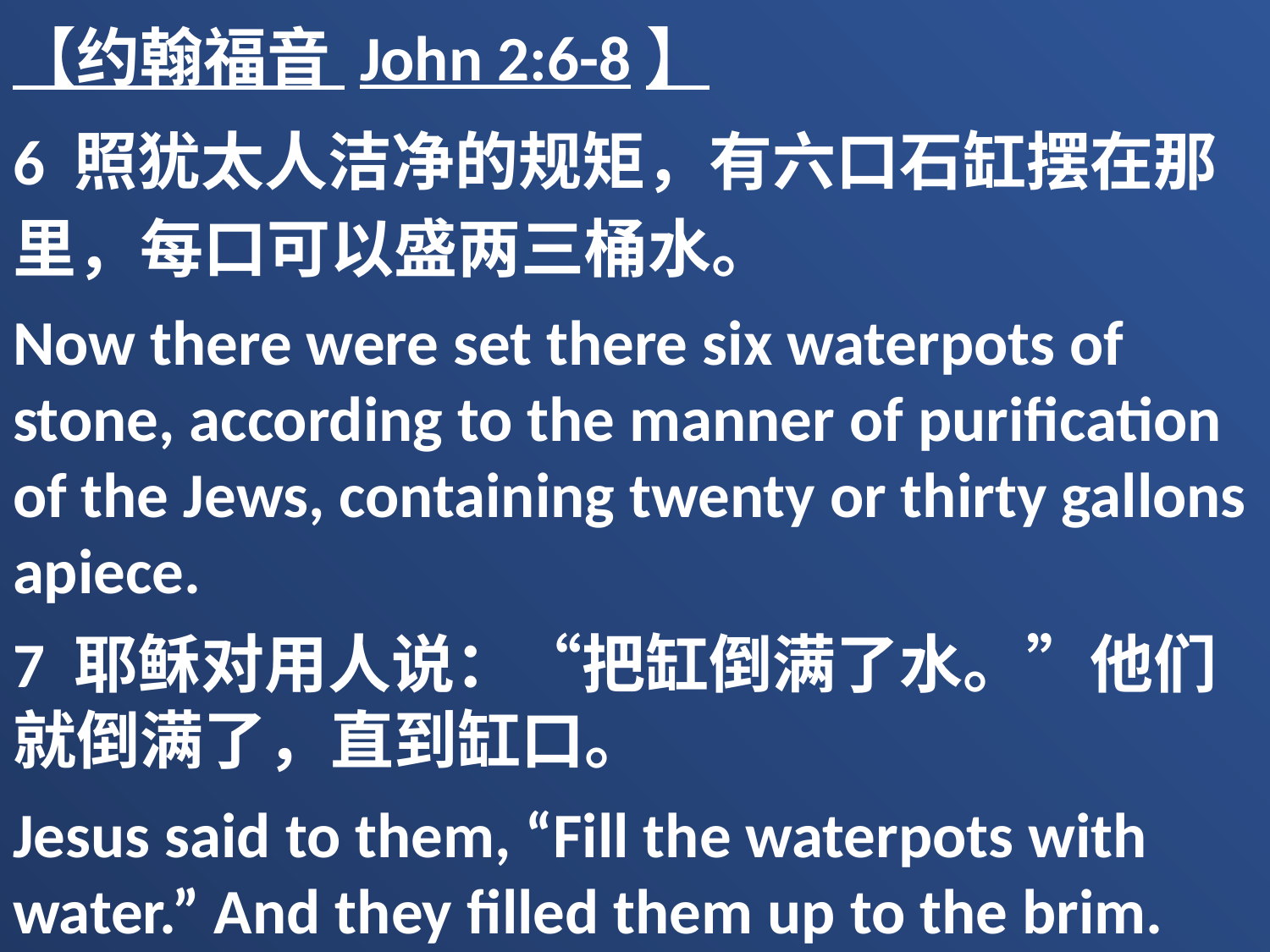

【约翰福音 John 2:6-8】
6 照犹太人洁净的规矩，有六口石缸摆在那里，每口可以盛两三桶水。
Now there were set there six waterpots of stone, according to the manner of purification of the Jews, containing twenty or thirty gallons apiece.
7 耶稣对用人说：“把缸倒满了水。”他们就倒满了，直到缸口。
Jesus said to them, “Fill the waterpots with water.” And they filled them up to the brim.
8 耶稣又说：“现在可以舀出来，送给管筵席的。”他们就送了去。
And He said to them, “Draw some out now, and take it to the master of the feast.” And they took it.